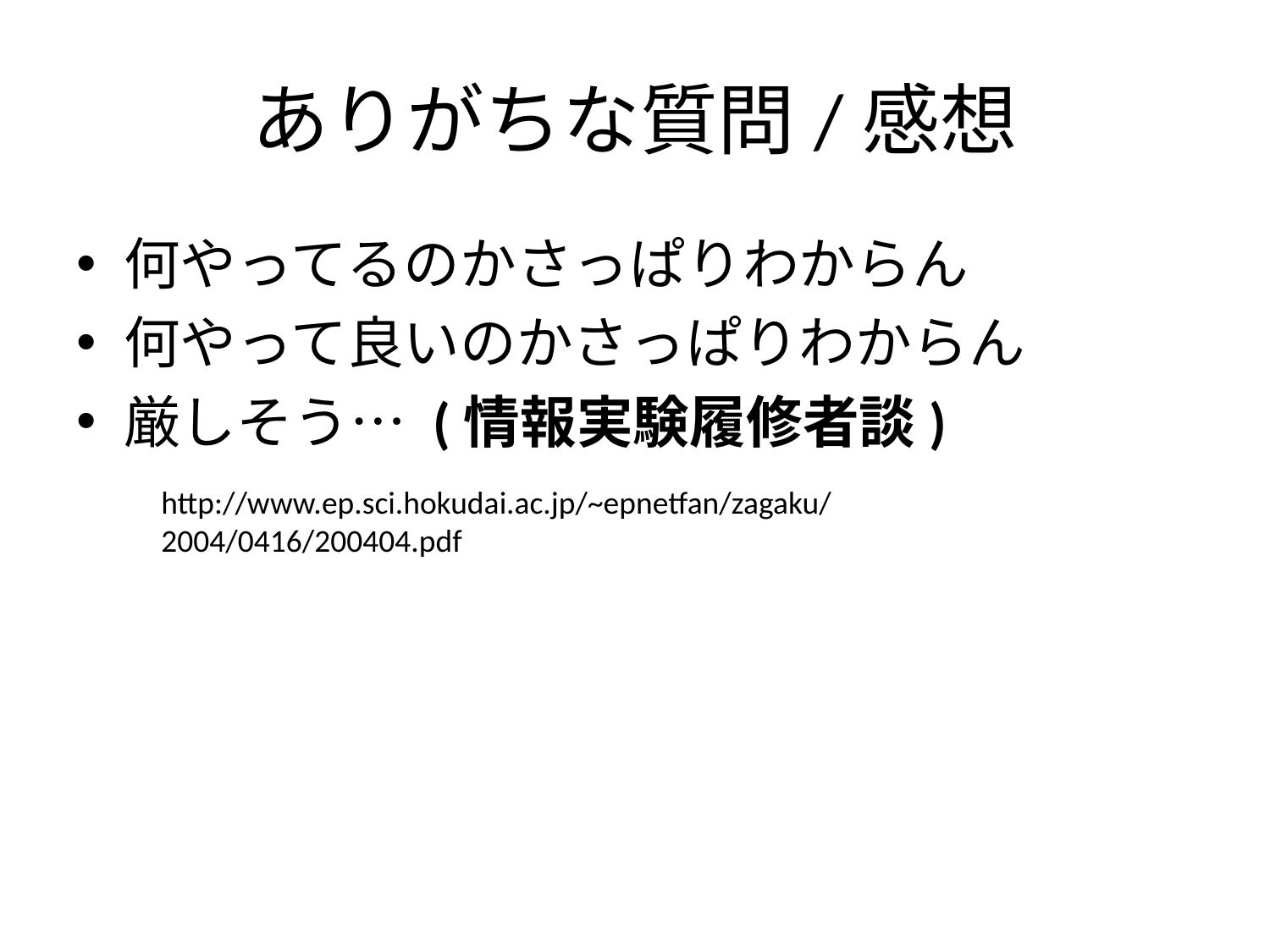

# ありがちな質問/感想
何やってるのかさっぱりわからん
何やって良いのかさっぱりわからん
厳しそう… (情報実験履修者談)

http://www.ep.sci.hokudai.ac.jp/~epnetfan/zagaku/2004/0416/200404.pdf